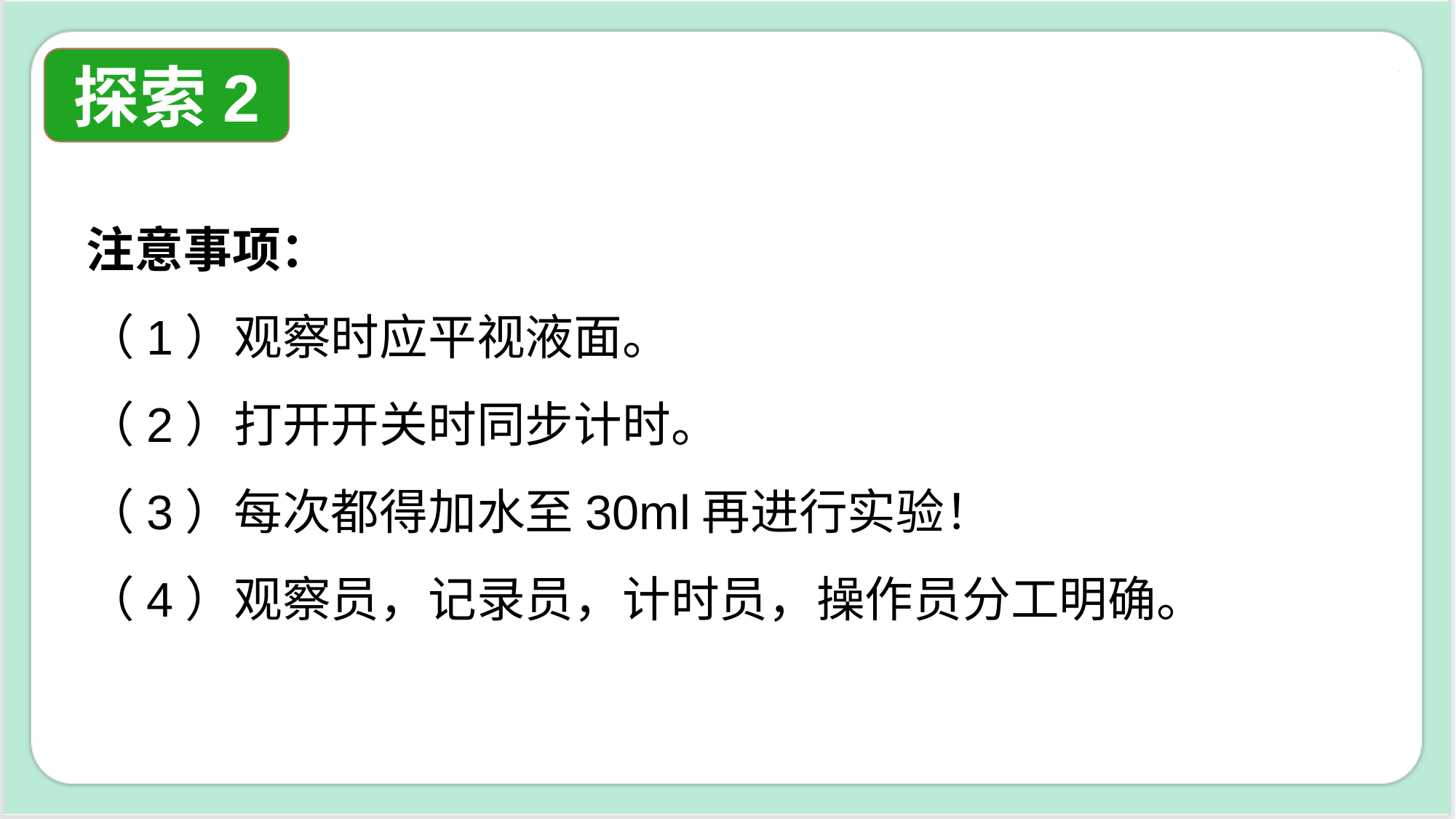

探索2
注意事项：
（1）观察时应平视液面。
（2）打开开关时同步计时。
（3）每次都得加水至30ml再进行实验！
（4）观察员，记录员，计时员，操作员分工明确。